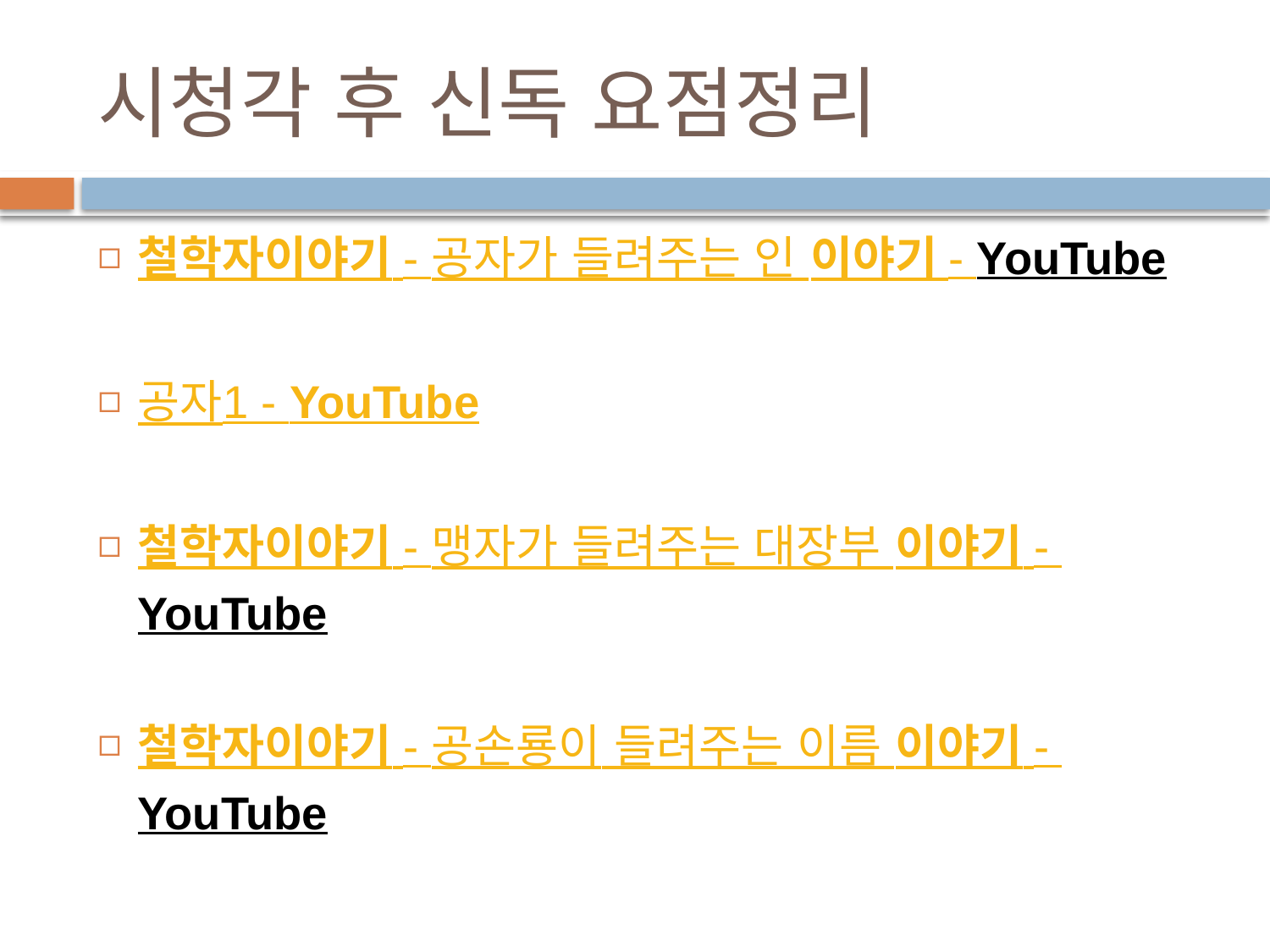

# 시청각 후 신독 요점정리
철학자이야기 - 공자가 들려주는 인 이야기 - YouTube

공자1 - YouTube

철학자이야기 - 맹자가 들려주는 대장부 이야기 - YouTube

철학자이야기 - 공손룡이 들려주는 이름 이야기 - YouTube